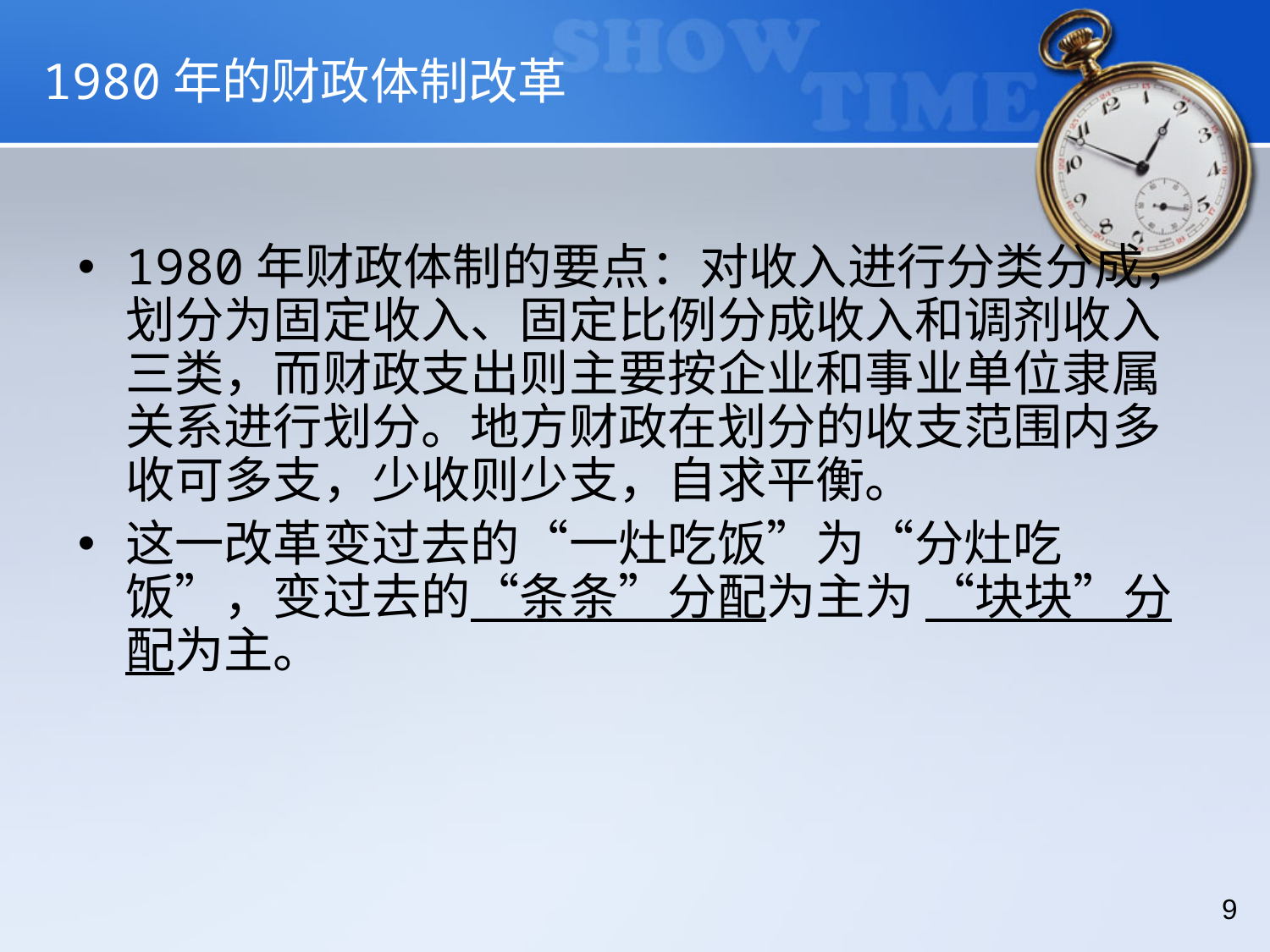

# 1980年的财政体制改革
1980年财政体制的要点：对收入进行分类分成，划分为固定收入、固定比例分成收入和调剂收入三类，而财政支出则主要按企业和事业单位隶属关系进行划分。地方财政在划分的收支范围内多收可多支，少收则少支，自求平衡。
这一改革变过去的“一灶吃饭”为“分灶吃饭”，变过去的“条条”分配为主为 “块块”分配为主。
9